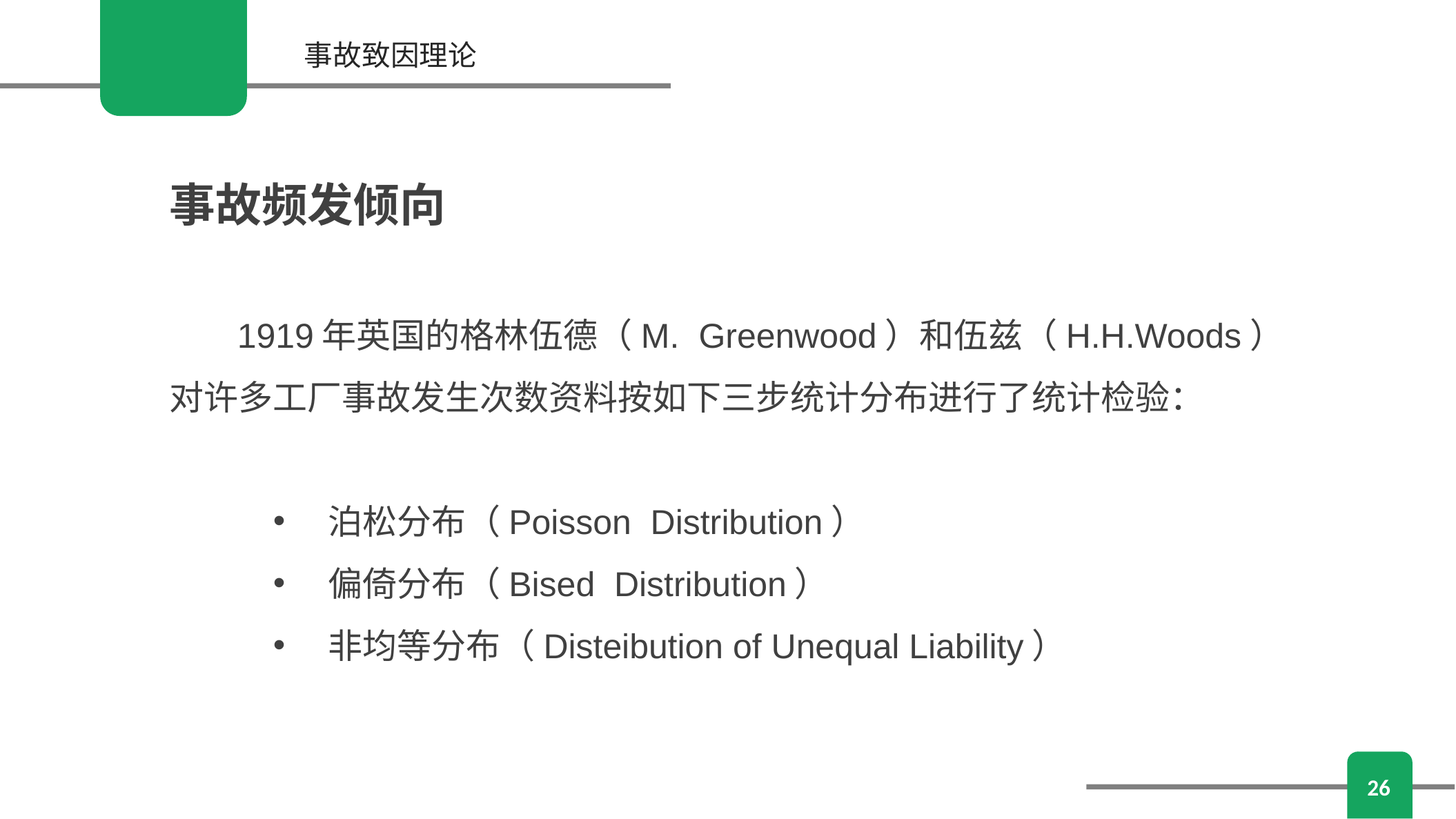

事故致因理论
事故频发倾向

       1919年英国的格林伍德（M.  Greenwood）和伍兹（H.H.Woods）对许多工厂事故发生次数资料按如下三步统计分布进行了统计检验：

 泊松分布（Poisson  Distribution）
 偏倚分布（Bised  Distribution）
 非均等分布（Disteibution of Unequal Liability）

26